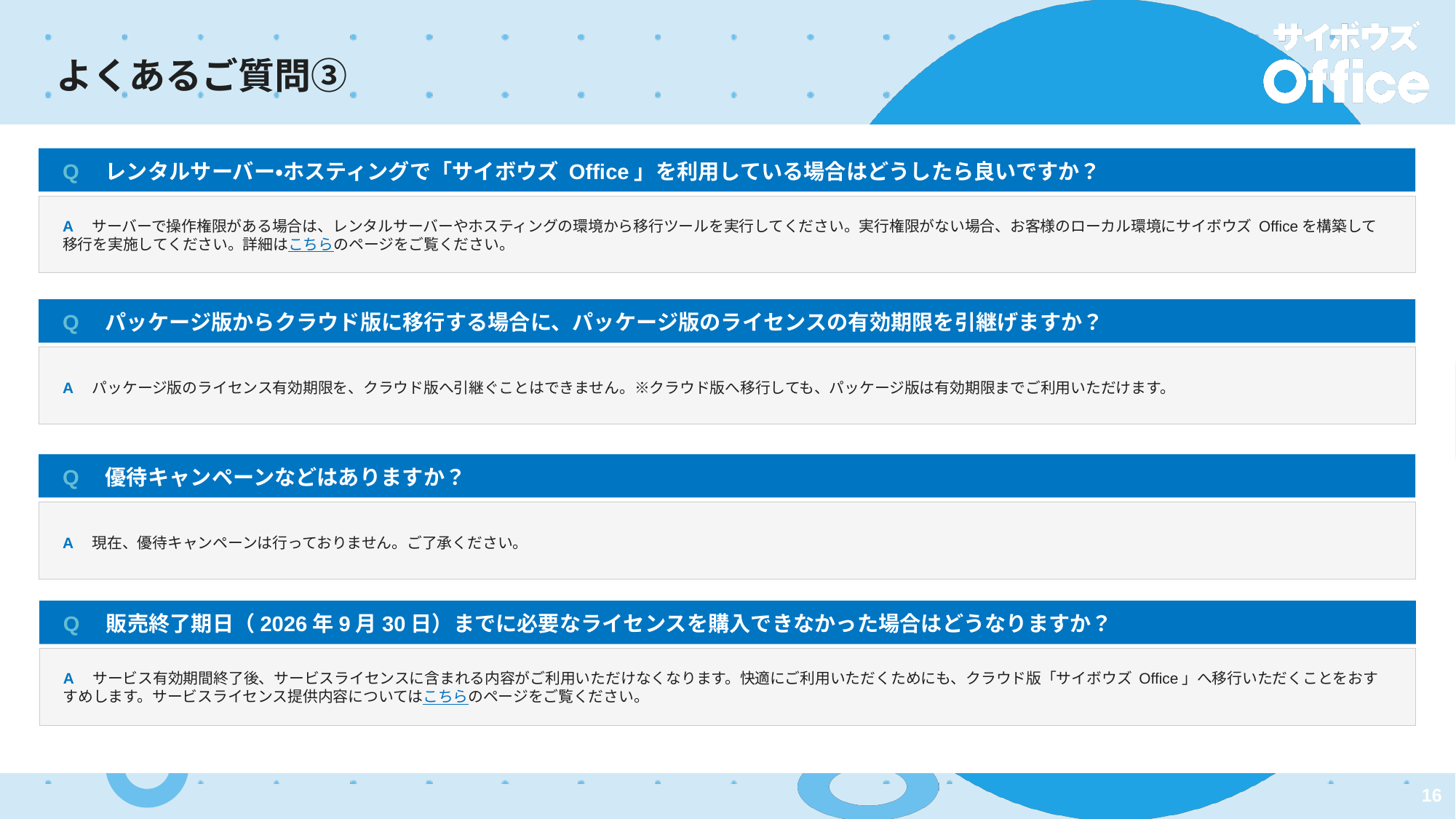

# よくあるご質問③
Q　レンタルサーバー・ホスティングで「サイボウズ Office」を利用している場合はどうしたら良いですか？
A　サーバーで操作権限がある場合は、レンタルサーバーやホスティングの環境から移行ツールを実行してください。実行権限がない場合、お客様のローカル環境にサイボウズ Officeを構築して移行を実施してください。詳細はこちらのページをご覧ください。
Q　パッケージ版からクラウド版に移行する場合に、パッケージ版のライセンスの有効期限を引継げますか？
A　パッケージ版のライセンス有効期限を、クラウド版へ引継ぐことはできません。※クラウド版へ移行しても、パッケージ版は有効期限までご利用いただけます。
Q　優待キャンペーンなどはありますか？
A　現在、優待キャンペーンは行っておりません。ご了承ください。
Q　販売終了期日（2026年9月30日）までに必要なライセンスを購入できなかった場合はどうなりますか？
A　サービス有効期間終了後、サービスライセンスに含まれる内容がご利用いただけなくなります。快適にご利用いただくためにも、クラウド版「サイボウズ Office」へ移行いただくことをおすすめします。サービスライセンス提供内容についてはこちらのページをご覧ください。
16